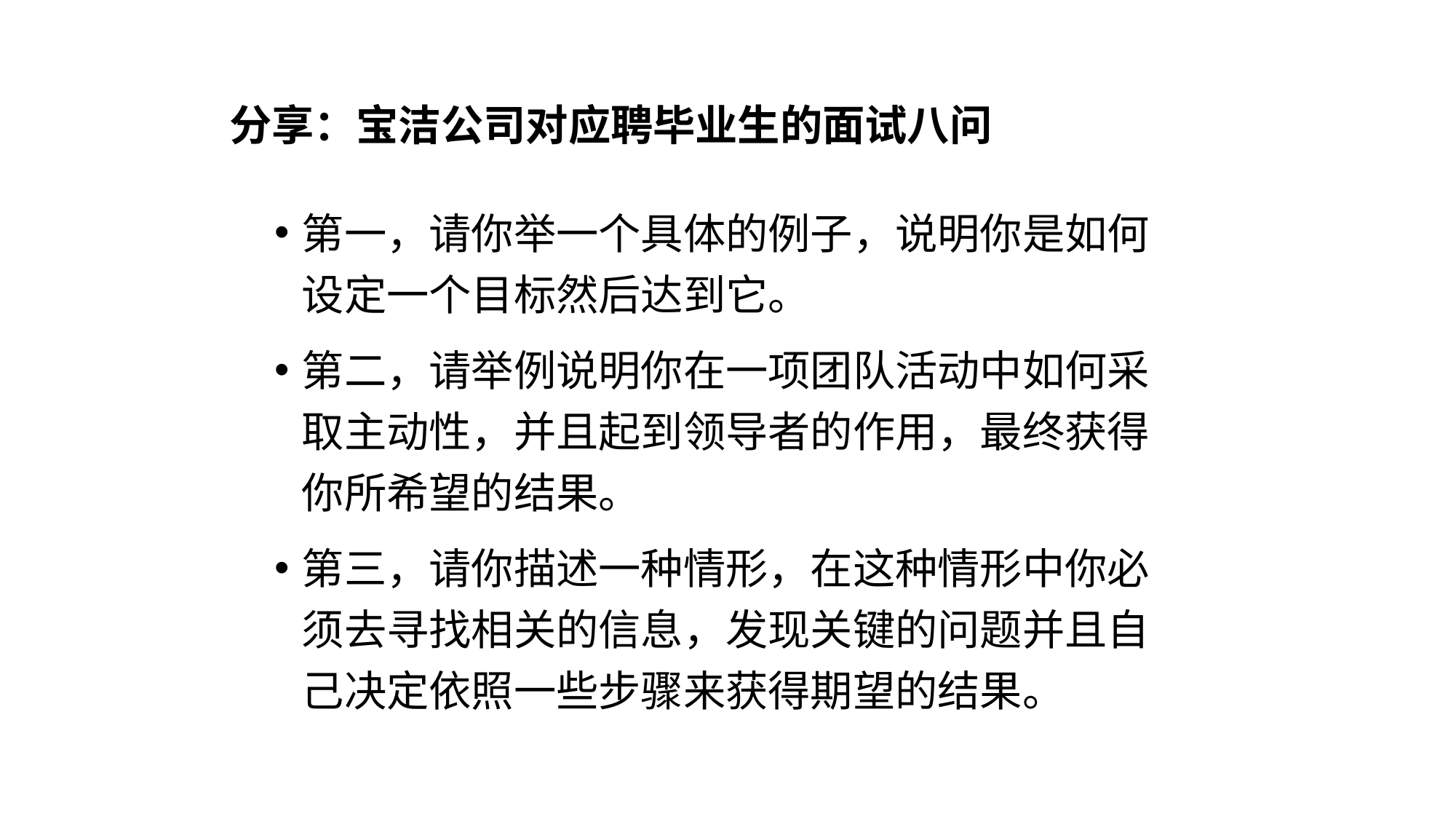

# 分享：宝洁公司对应聘毕业生的面试八问
第一，请你举一个具体的例子，说明你是如何设定一个目标然后达到它。
第二，请举例说明你在一项团队活动中如何采取主动性，并且起到领导者的作用，最终获得你所希望的结果。
第三，请你描述一种情形，在这种情形中你必须去寻找相关的信息，发现关键的问题并且自己决定依照一些步骤来获得期望的结果。